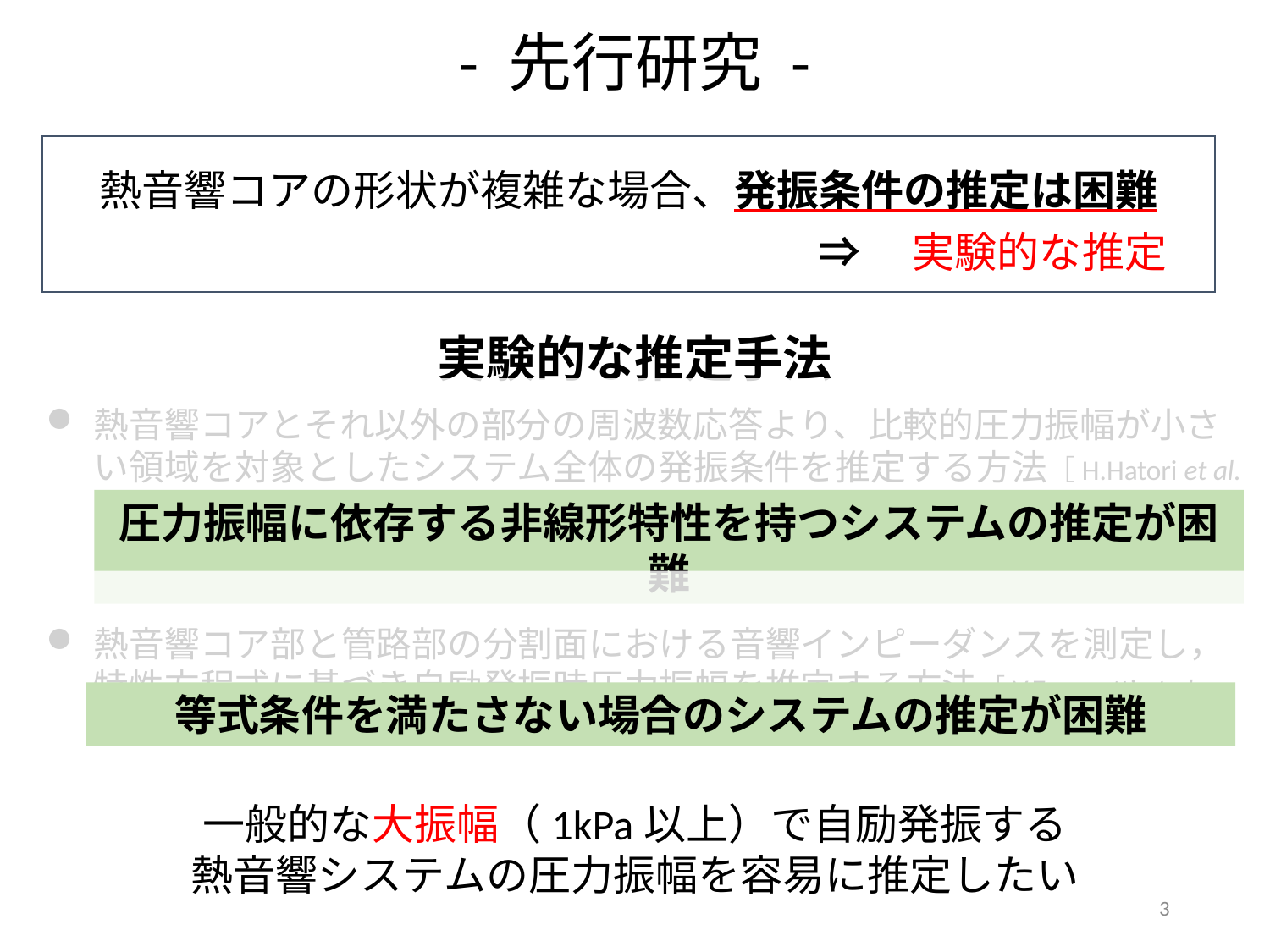

# - 先行研究 -

熱音響コアの形状が複雑な場合、発振条件の推定は困難
⇒　実験的な推定
実験的な推定手法

圧力振幅に依存する非線形特性を持つシステムの推定が困難
熱音響コアとそれ以外の部分の周波数応答より、比較的圧力振幅が小さい領域を対象としたシステム全体の発振条件を推定する方法［H.Hatori et al. 2012］

熱音響コア部と管路部の分割面における音響インピーダンスを測定し，特性方程式に基づき自励発振時圧力振幅を推定する方法［V.Zorgnotti et al. 2012］

等式条件を満たさない場合のシステムの推定が困難
一般的な大振幅（1kPa以上）で自励発振する
熱音響システムの圧力振幅を容易に推定したい
3